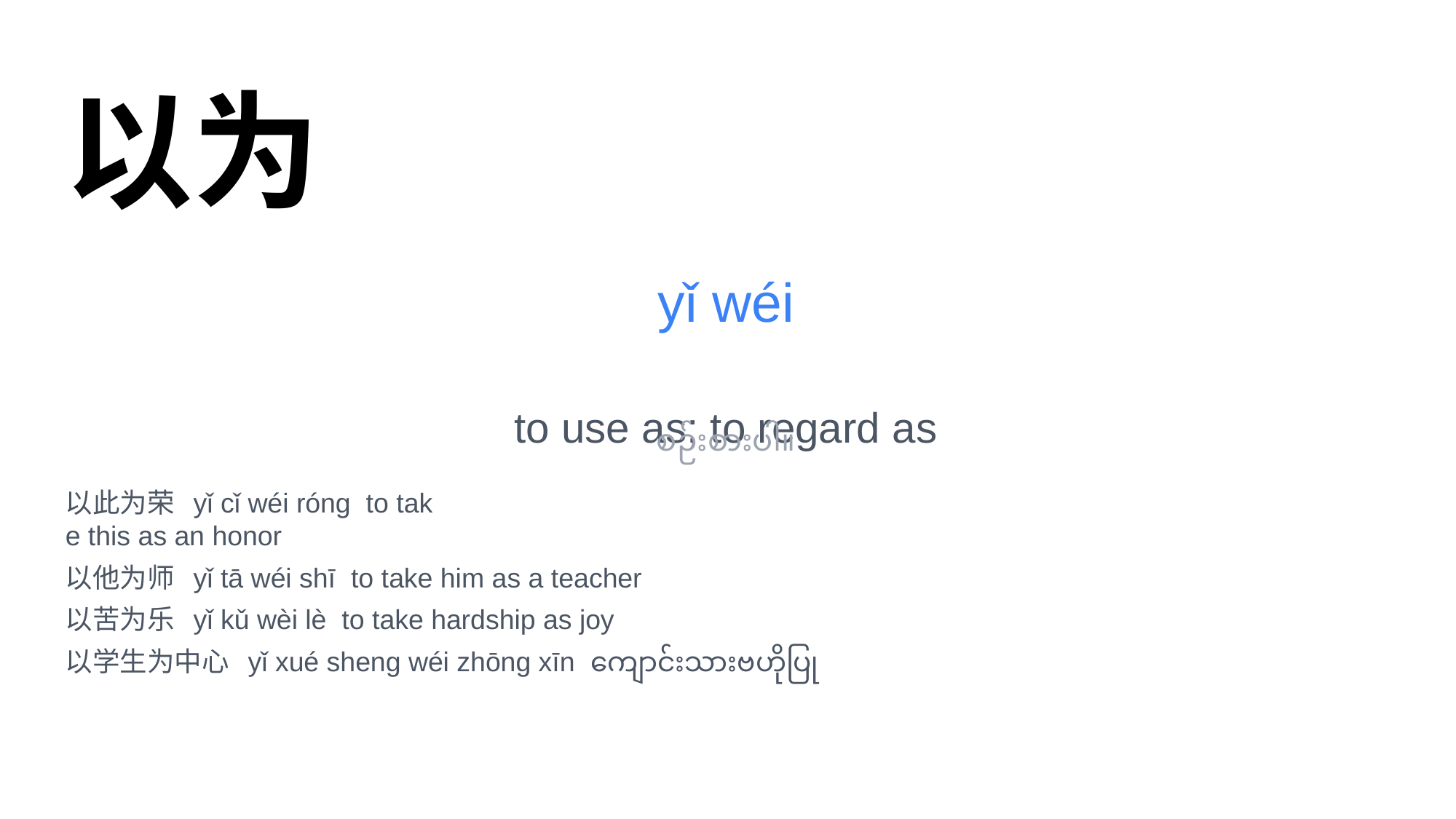

以为
yǐ wéi
to use as; to regard as
စဉ်းစားပါ။
以此为荣  yǐ cǐ wéi róng  to tak
e this as an honor
以他为师  yǐ tā wéi shī  to take him as a teacher
以苦为乐  yǐ kǔ wèi lè  to take hardship as joy
以学生为中心  yǐ xué sheng wéi zhōng xīn  ကျောင်းသားဗဟိုပြု